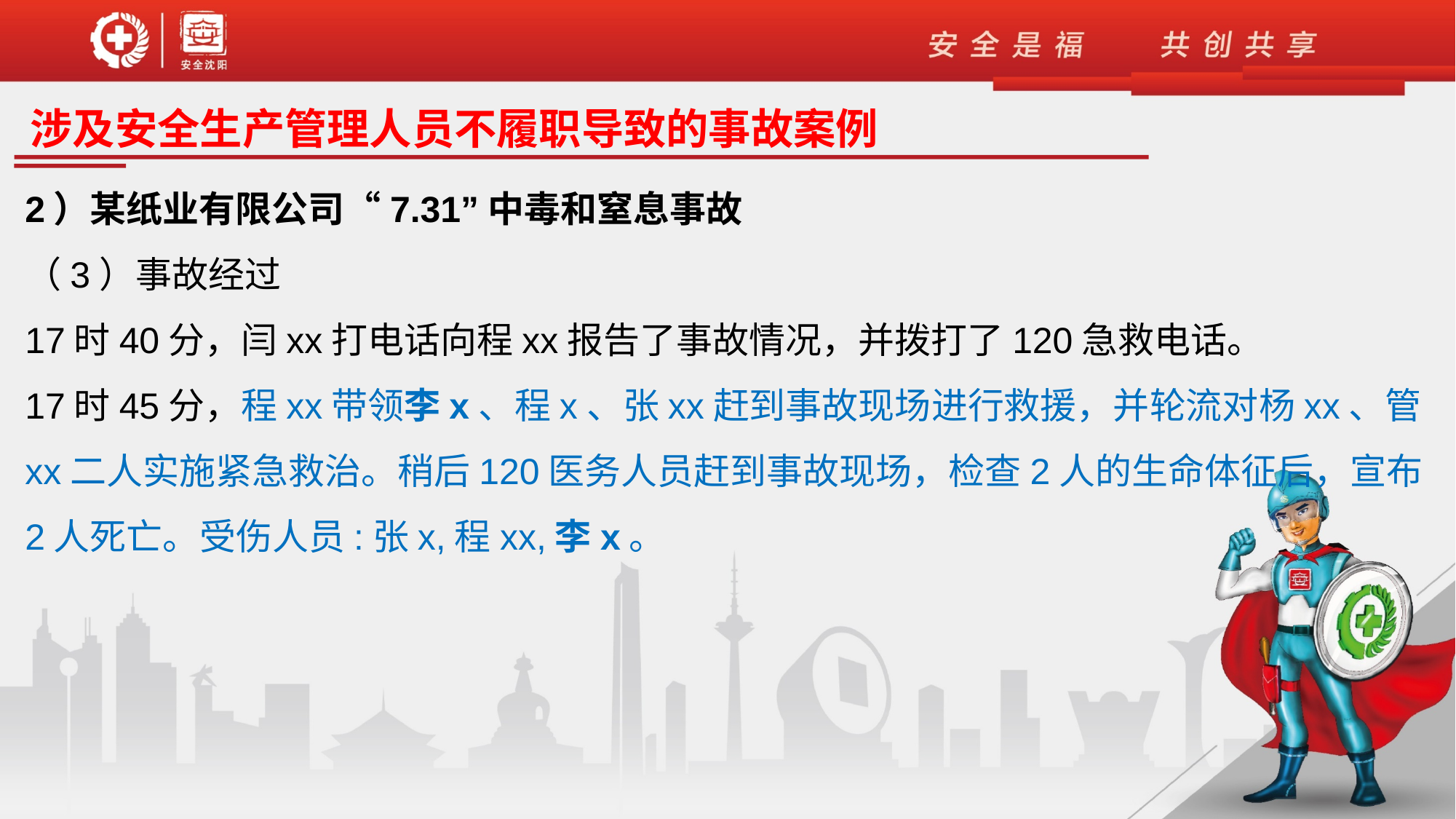

涉及安全生产管理人员不履职导致的事故案例

2）某纸业有限公司“7.31”中毒和窒息事故
（3）事故经过
17时40分，闫xx打电话向程xx报告了事故情况，并拨打了120急救电话。
17时45分，程xx带领李x、程x、张xx赶到事故现场进行救援，并轮流对杨xx、管xx二人实施紧急救治。稍后120医务人员赶到事故现场，检查2人的生命体征后，宣布2人死亡。受伤人员:张x,程xx,李x。